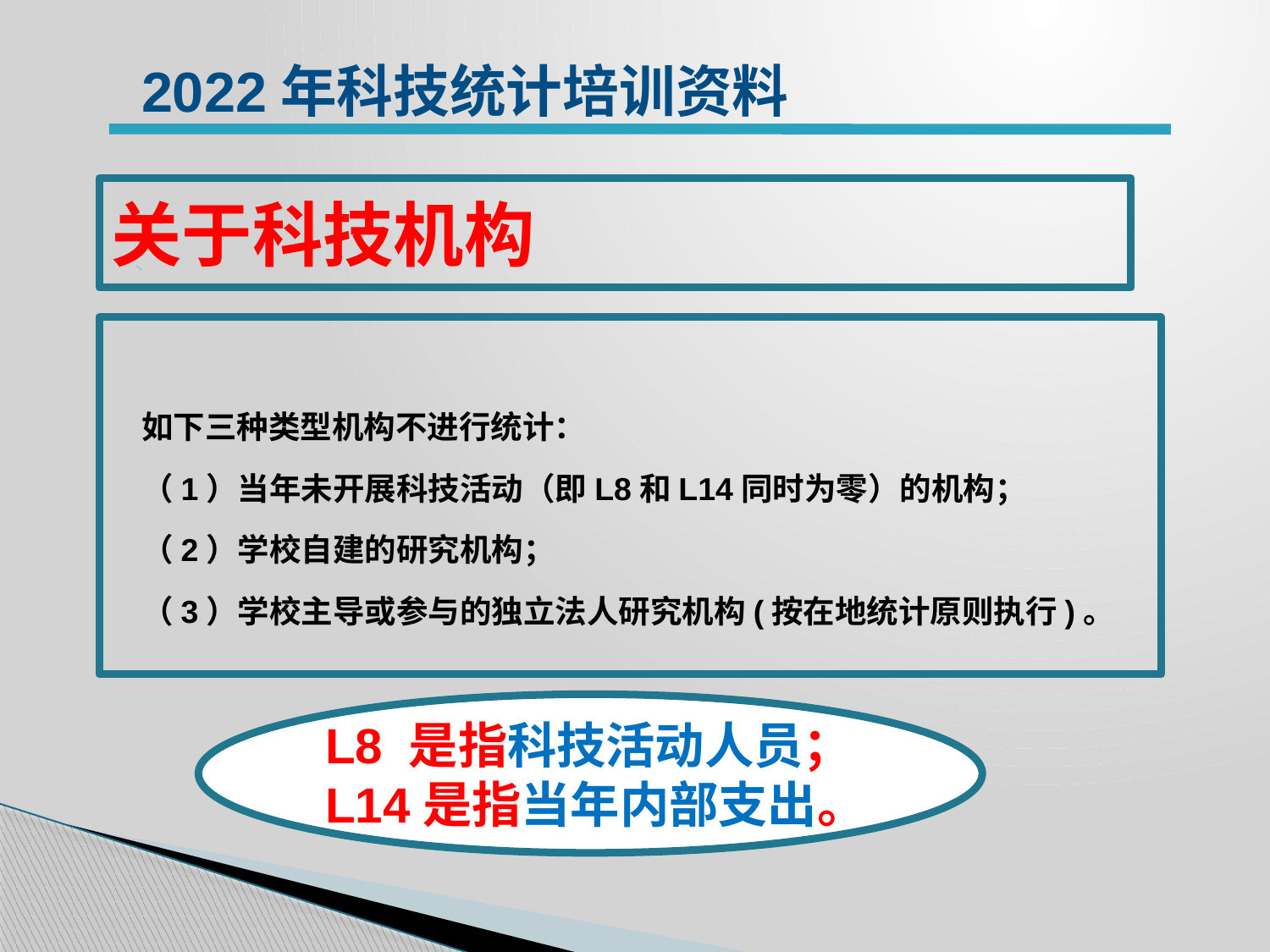

2022年科技统计培训资料
关于科技机构

如下三种类型机构不进行统计：
（1）当年未开展科技活动（即L8和L14同时为零）的机构；
（2）学校自建的研究机构；
（3）学校主导或参与的独立法人研究机构(按在地统计原则执行)。

L8 是指科技活动人员；
L14是指当年内部支出。